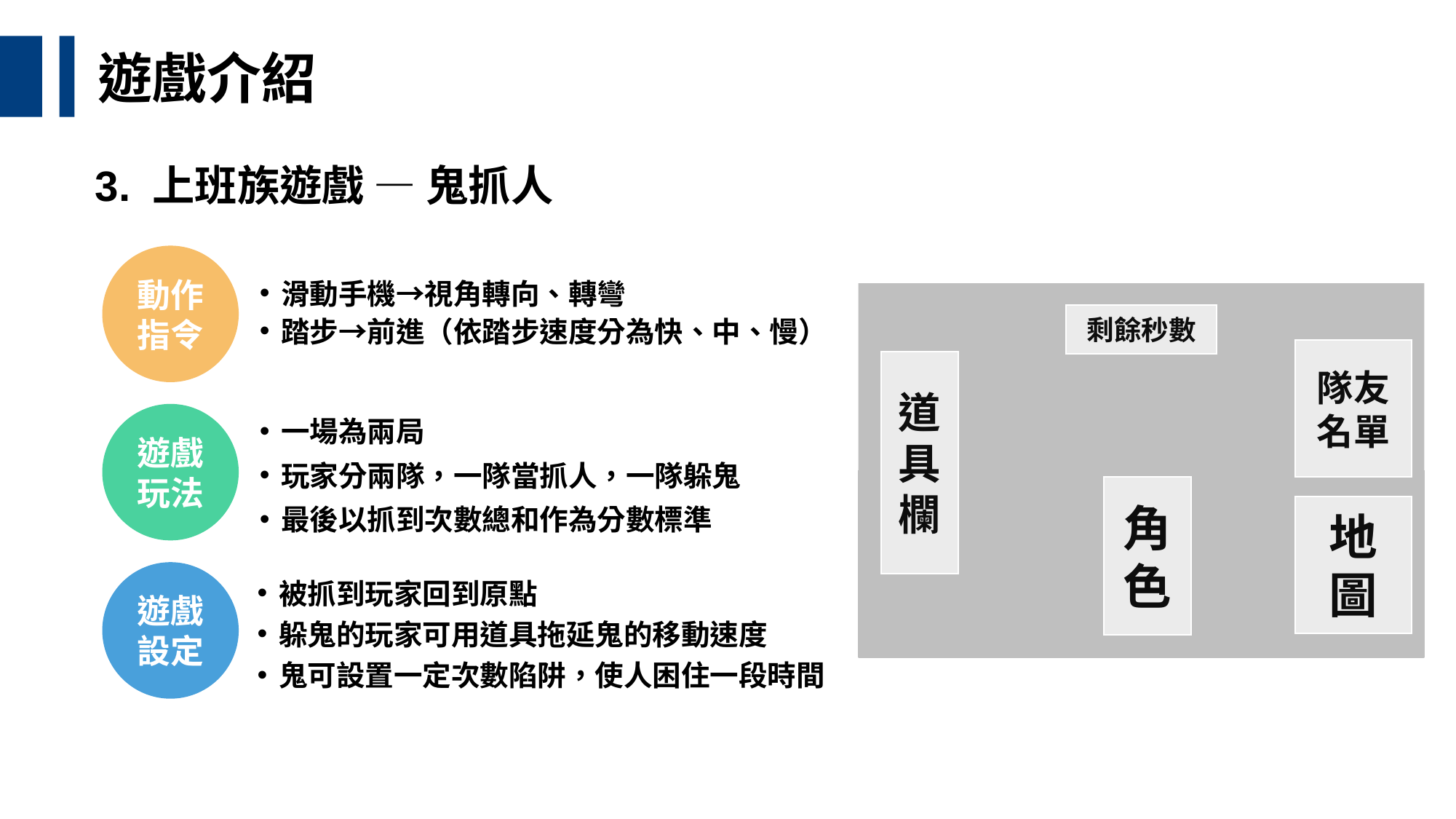

遊戲介紹
3. 上班族遊戲 — 鬼抓人
動作
指令
滑動手機→視角轉向、轉彎
踏步→前進（依踏步速度分為快、中、慢）

剩餘秒數
隊友
名單
道具欄
角色
地圖
一場為兩局
玩家分兩隊，一隊當抓人，一隊躲鬼
最後以抓到次數總和作為分數標準
遊戲
玩法
遊戲
設定
被抓到玩家回到原點
躲鬼的玩家可用道具拖延鬼的移動速度
鬼可設置一定次數陷阱，使人困住一段時間